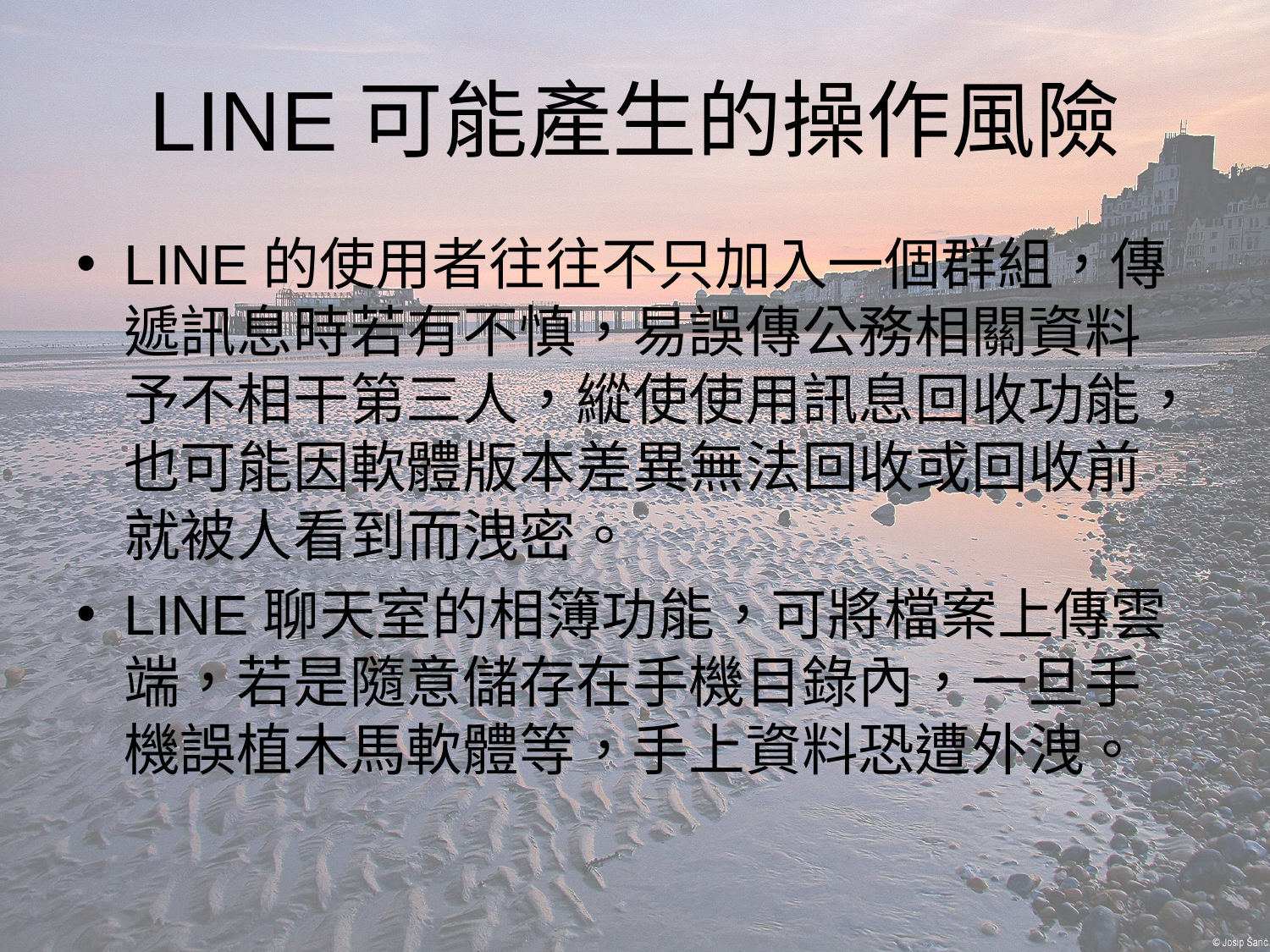

# LINE可能產生的操作風險
LINE的使用者往往不只加入一個群組，傳遞訊息時若有不慎，易誤傳公務相關資料予不相干第三人，縱使使用訊息回收功能，也可能因軟體版本差異無法回收或回收前就被人看到而洩密。
LINE聊天室的相簿功能，可將檔案上傳雲端，若是隨意儲存在手機目錄內，一旦手機誤植木馬軟體等，手上資料恐遭外洩。